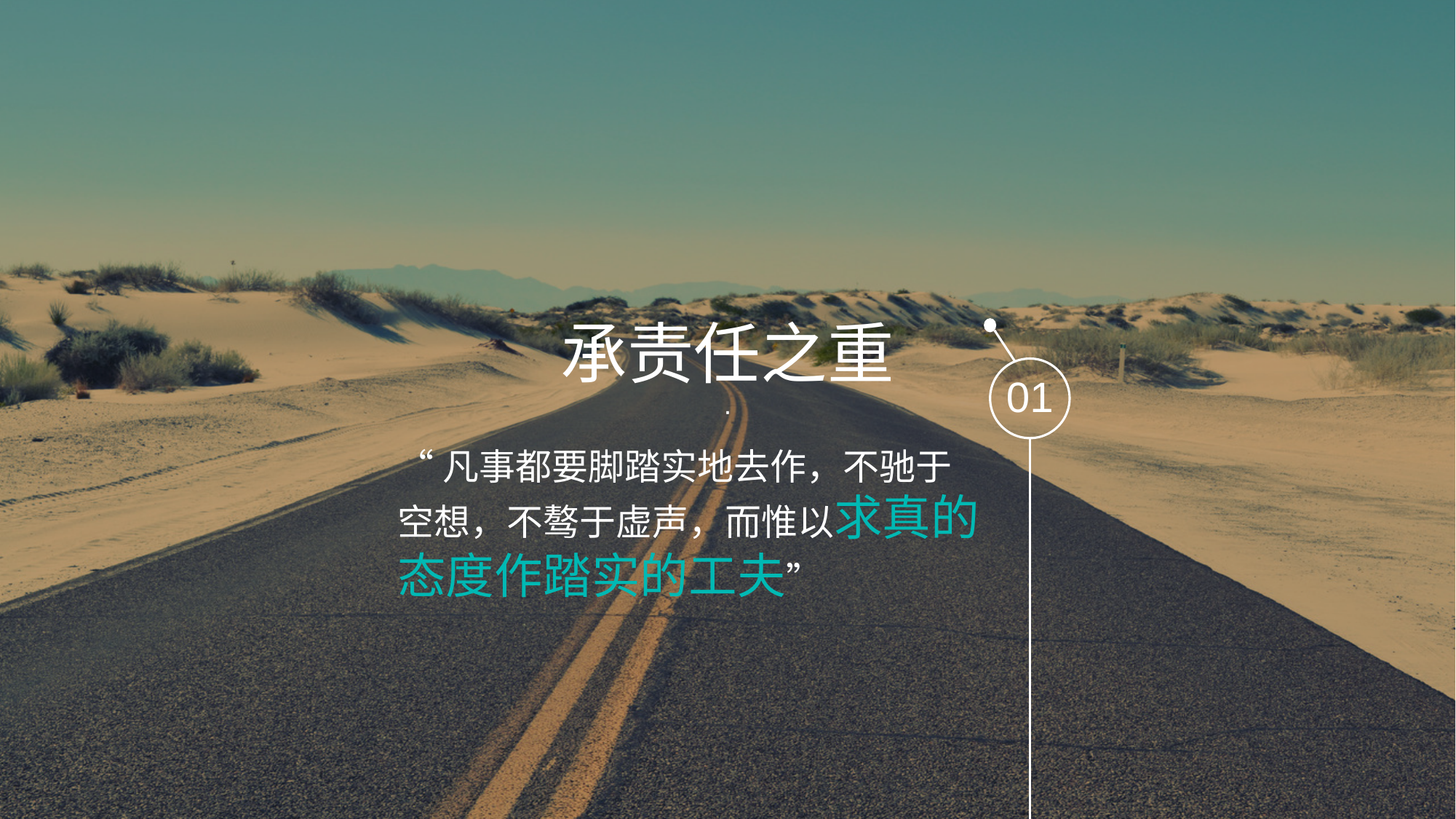

·
e7d195523061f1c02a8984ea39f38d3d74b49142017a368e4B0EABC5EBE010B9A4ECE7BA379F33BF3143BA9A7090092CF2F94BC5DEEAD62EC9F0766D2C803D16C5CAC4845EBE0C7184E7075C02B888AD4FE9D47ED33581768EAE8BF72CFEC3CD24D25E72D8052DE10C97EFD3A6F4AC5B2AC8CAE6020D42807CD1FC823ED6F6D41F84936D0323E134
承责任之重

01
“凡事都要脚踏实地去作，不驰于空想，不骜于虚声，而惟以求真的态度作踏实的工夫”